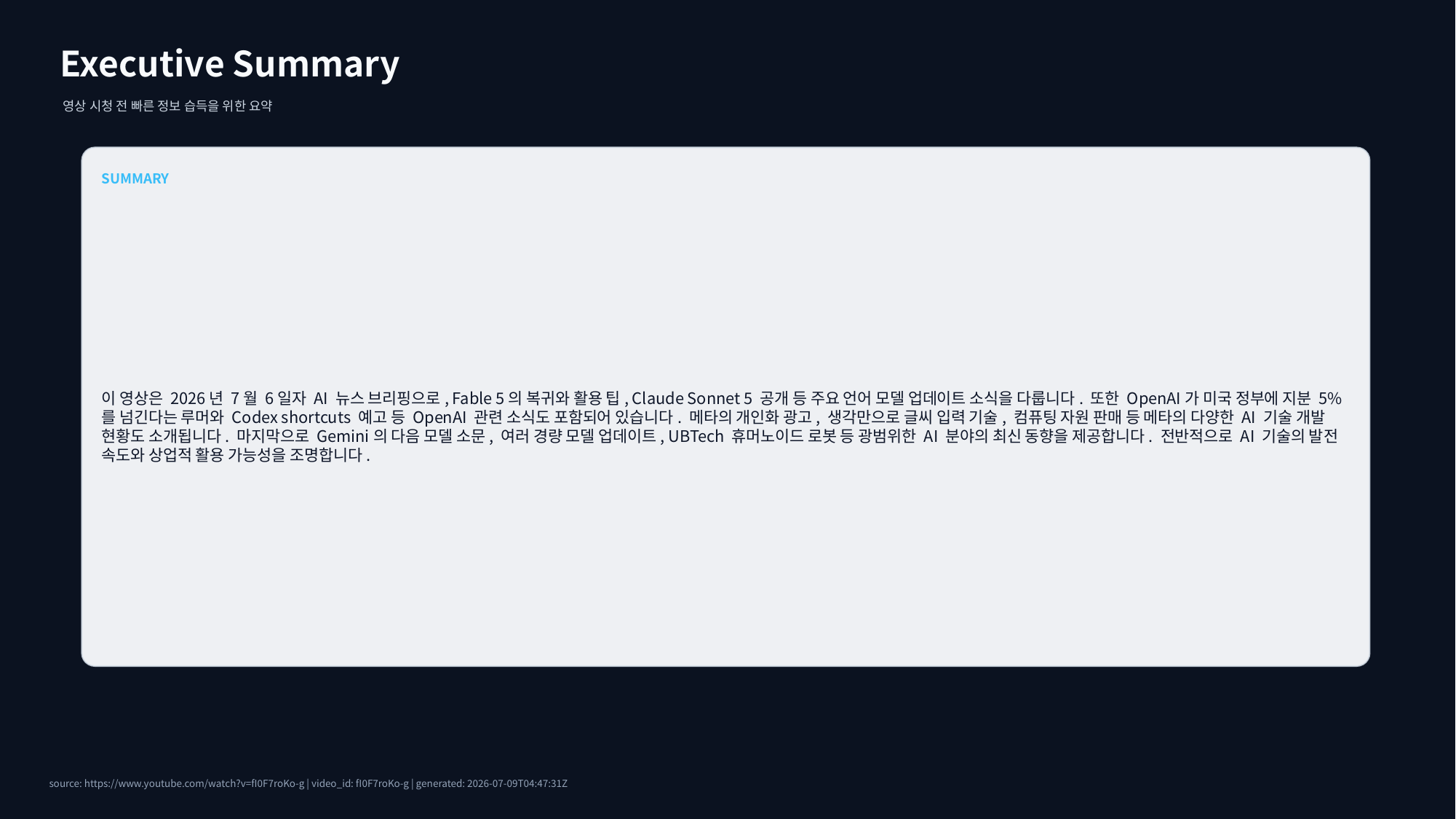

Executive Summary
영상 시청 전 빠른 정보 습득을 위한 요약

SUMMARY
이 영상은 2026년 7월 6일자 AI 뉴스 브리핑으로, Fable 5의 복귀와 활용 팁, Claude Sonnet 5 공개 등 주요 언어 모델 업데이트 소식을 다룹니다. 또한 OpenAI가 미국 정부에 지분 5%를 넘긴다는 루머와 Codex shortcuts 예고 등 OpenAI 관련 소식도 포함되어 있습니다. 메타의 개인화 광고, 생각만으로 글씨 입력 기술, 컴퓨팅 자원 판매 등 메타의 다양한 AI 기술 개발 현황도 소개됩니다. 마지막으로 Gemini의 다음 모델 소문, 여러 경량 모델 업데이트, UBTech 휴머노이드 로봇 등 광범위한 AI 분야의 최신 동향을 제공합니다. 전반적으로 AI 기술의 발전 속도와 상업적 활용 가능성을 조명합니다.
source: https://www.youtube.com/watch?v=fI0F7roKo-g | video_id: fI0F7roKo-g | generated: 2026-07-09T04:47:31Z